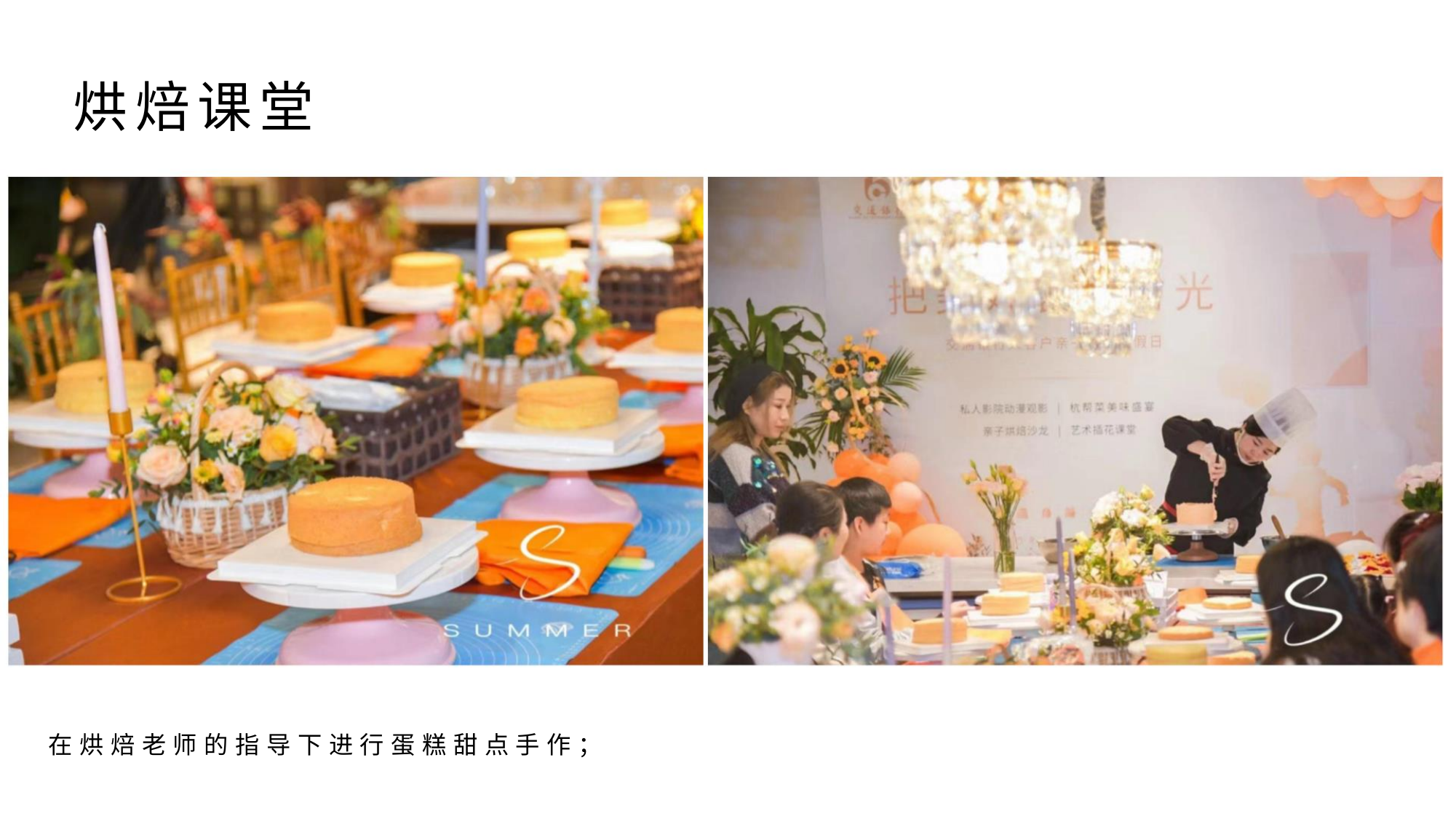

烘焙课堂
在 烘 焙 老 师 的 指 导 下 进 行 蛋 糕 甜 点 手 作 ；